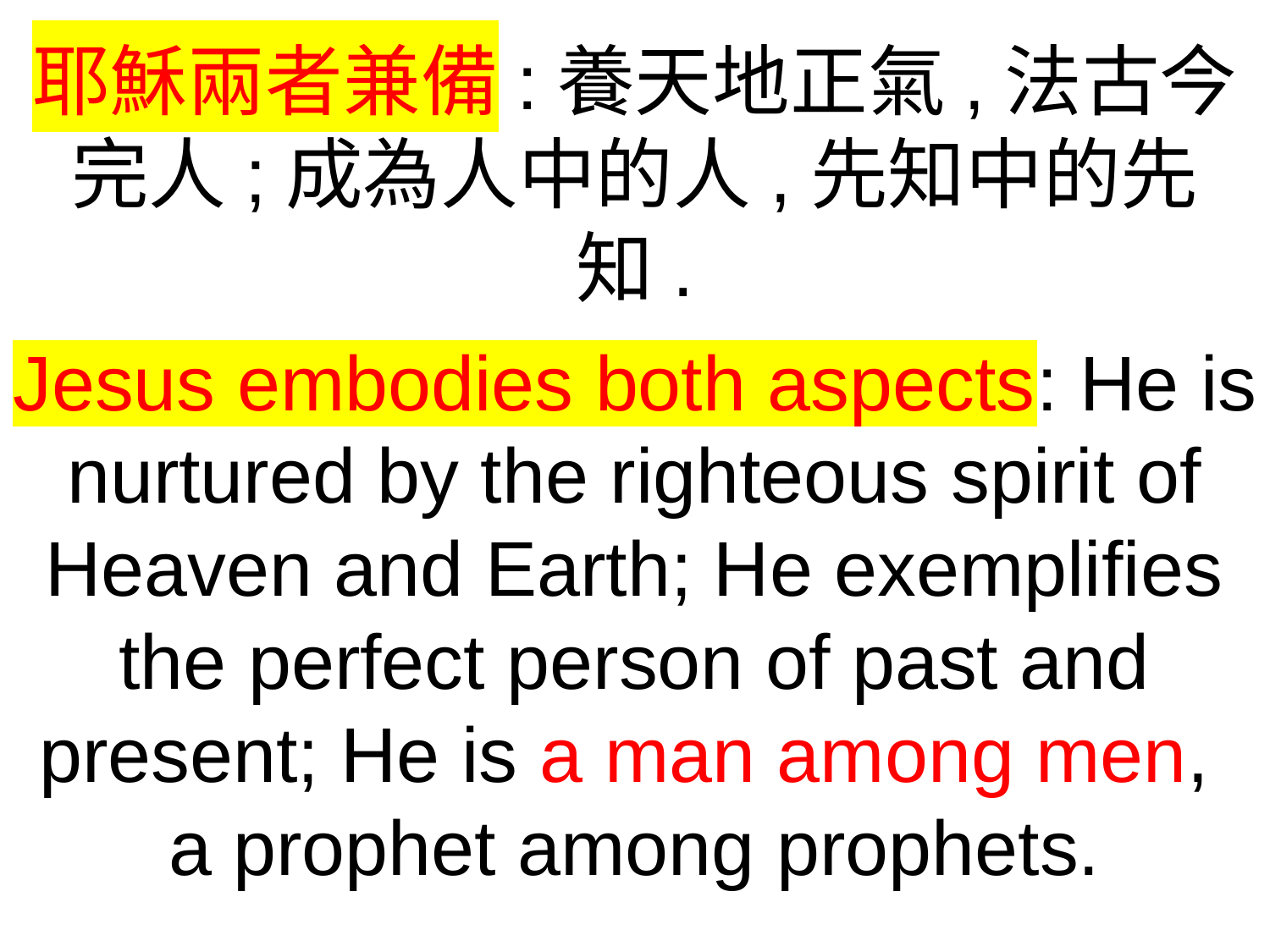

耶穌兩者兼備:養天地正氣,法古今完人;成為人中的人,先知中的先知.
Jesus embodies both aspects: He is nurtured by the righteous spirit of Heaven and Earth; He exemplifies the perfect person of past and present; He is a man among men,
a prophet among prophets.